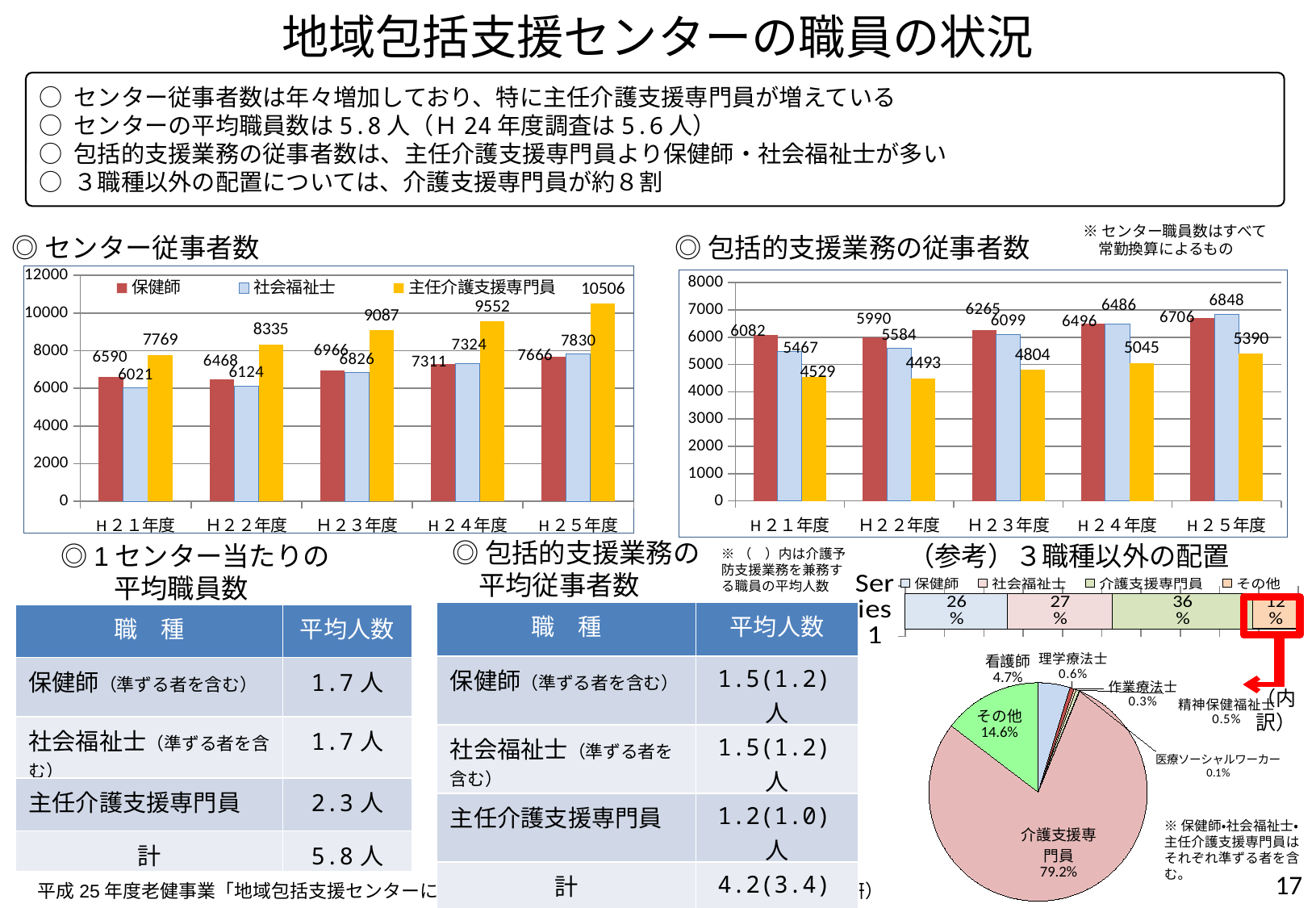

# 地域包括支援センターの職員の状況
○ センター従事者数は年々増加しており、特に主任介護支援専門員が増えている
○ センターの平均職員数は5.8人（Ｈ24年度調査は5.6人）
○ 包括的支援業務の従事者数は、主任介護支援専門員より保健師・社会福祉士が多い
○ ３職種以外の配置については、介護支援専門員が約８割
※センター職員数はすべて
　常勤換算によるもの
◎センター従事者数
◎包括的支援業務の従事者数

### Chart

| Category | 保健師 | 社会福祉士 | 主任介護支援専門員 |
|---|---|---|---|
| H２１年度 | 6590.0 | 6021.0 | 7769.0 |
| Ｈ２２年度 | 6468.0 | 6124.0 | 8335.0 |
| Ｈ２３年度 | 6966.0 | 6826.0 | 9087.0 |
| H２４年度 | 7311.0 | 7324.0 | 9552.0 |
| H２５年度 | 7666.0 | 7830.0 | 10506.0 |

### Chart

| Category | 保健師 | 社会福祉士 | 主任介護支援専門員 |
|---|---|---|---|
| H２１年度 | 6082.0 | 5467.0 | 4529.0 |
| Ｈ２２年度 | 5990.0 | 5584.0 | 4493.0 |
| Ｈ２３年度 | 6265.0 | 6099.0 | 4804.0 |
| H２４年度 | 6496.0 | 6486.0 | 5045.0 |
| H２５年度 | 6706.0 | 6848.0 | 5390.0 |
◎包括的支援業務の
　平均従事者数
（参考）３職種以外の配置
　　◎1センター当たりの
　　　　平均職員数
※（　）内は介護予防支援業務を兼務する職員の平均人数

### Chart

| Category | 保健師 | 社会福祉士 | 介護支援専門員 | その他 |
|---|---|---|---|---|
|  | 0.26080152412056884 | 0.26638089406001225 | 0.35741988160849153 | 0.1153977002109274 |
| 職　種 | 平均人数 |
| --- | --- |
| 保健師（準ずる者を含む） | 1.5(1.2)人 |
| 社会福祉士（準ずる者を含む） | 1.5(1.2)人 |
| 主任介護支援専門員 | 1.2(1.0)人 |
| 計 | 4.2(3.4)人 |
| 職　種 | 平均人数 |
| --- | --- |
| 保健師（準ずる者を含む） | 1.7人 |
| 社会福祉士（準ずる者を含む） | 1.7人 |
| 主任介護支援専門員 | 2.3人 |
| 計 | 5.8人 |

### Chart

| Category | 列1 |
|---|---|
| 看護師 | 0.04716981132075472 |
| 理学療法士 | 0.006191037735849057 |
| 作業療法士 | 0.003242924528301887 |
| 精神保健福祉士 | 0.0047169811320754715 |
| 医療ソーシャルワーカー | 0.000884433962264151 |
| 介護支援専門員 | 0.7915683962264151 |
| その他 | 0.14622641509433962 |
（内訳）
※保健師・社会福祉士・主任介護支援専門員はそれぞれ準ずる者を含む。
17
平成25年度老健事業「地域包括支援センターにおける業務実態に関する調査研究事業」（三菱総研）